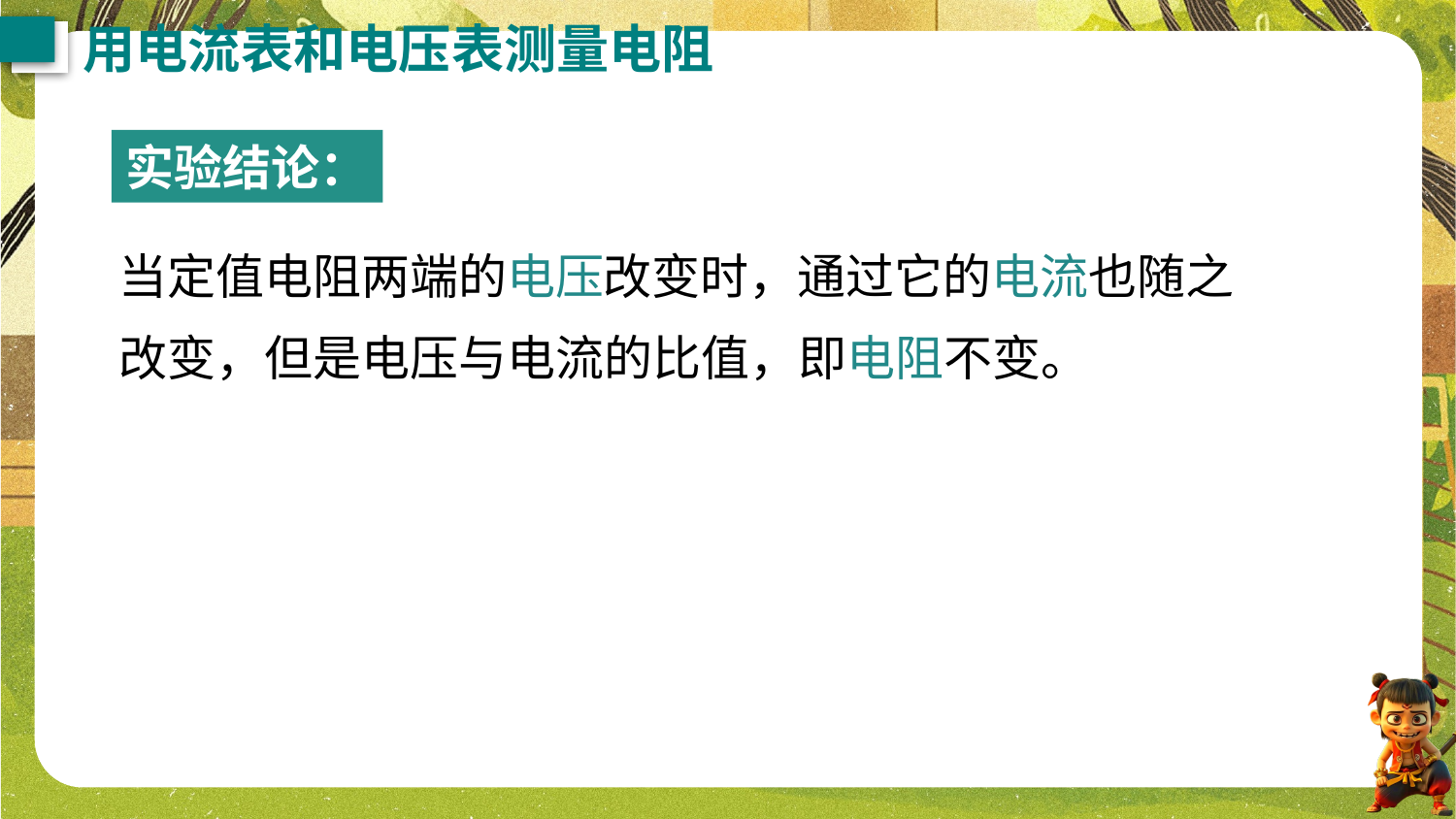

用电流表和电压表测量电阻

实验结论：
当定值电阻两端的电压改变时，通过它的电流也随之改变，但是电压与电流的比值，即电阻不变。